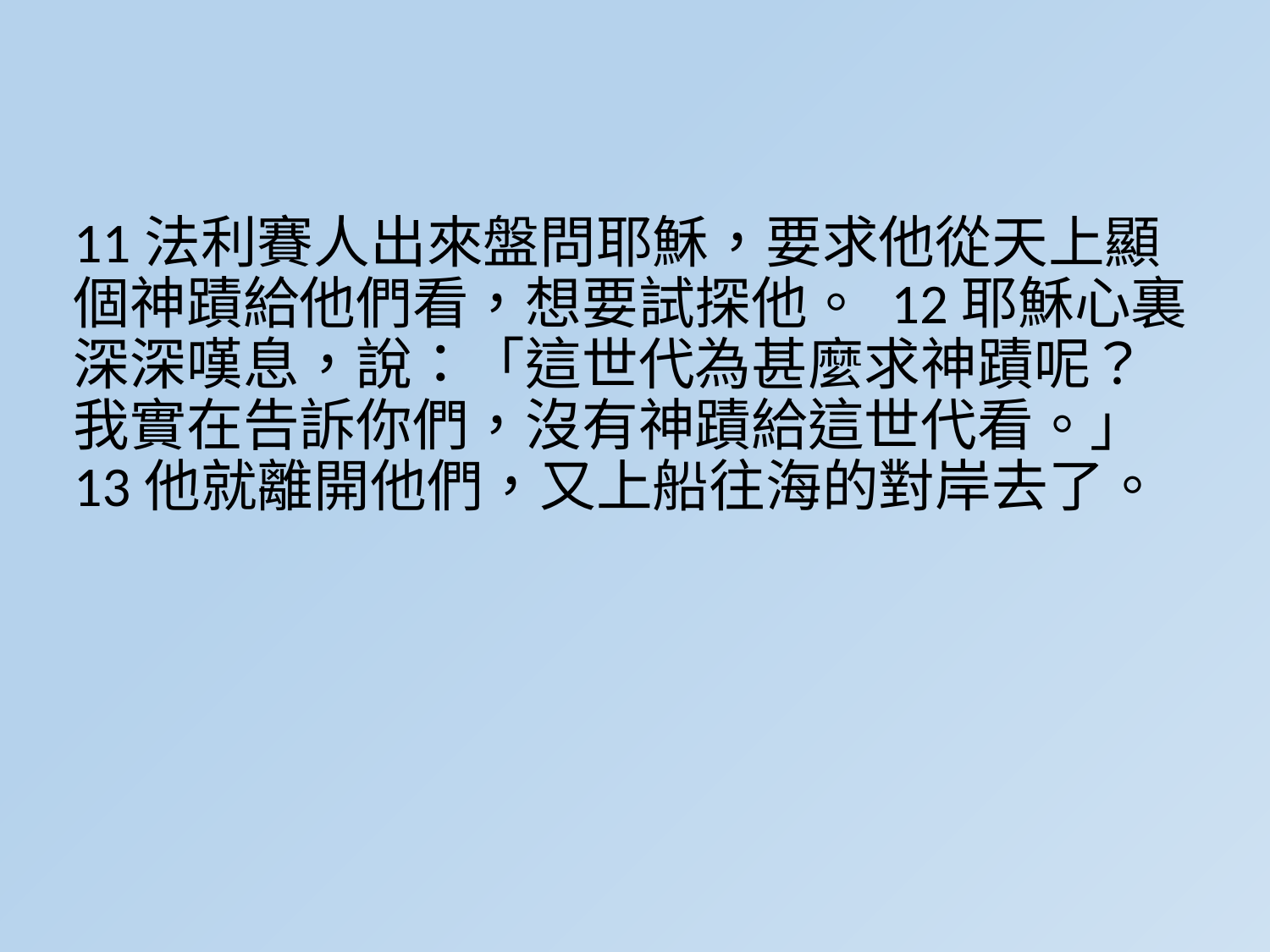

11法利賽人出來盤問耶穌，要求他從天上顯個神蹟給他們看，想要試探他。 12耶穌心裏深深嘆息，說：「這世代為甚麼求神蹟呢？我實在告訴你們，沒有神蹟給這世代看。」 13他就離開他們，又上船往海的對岸去了。